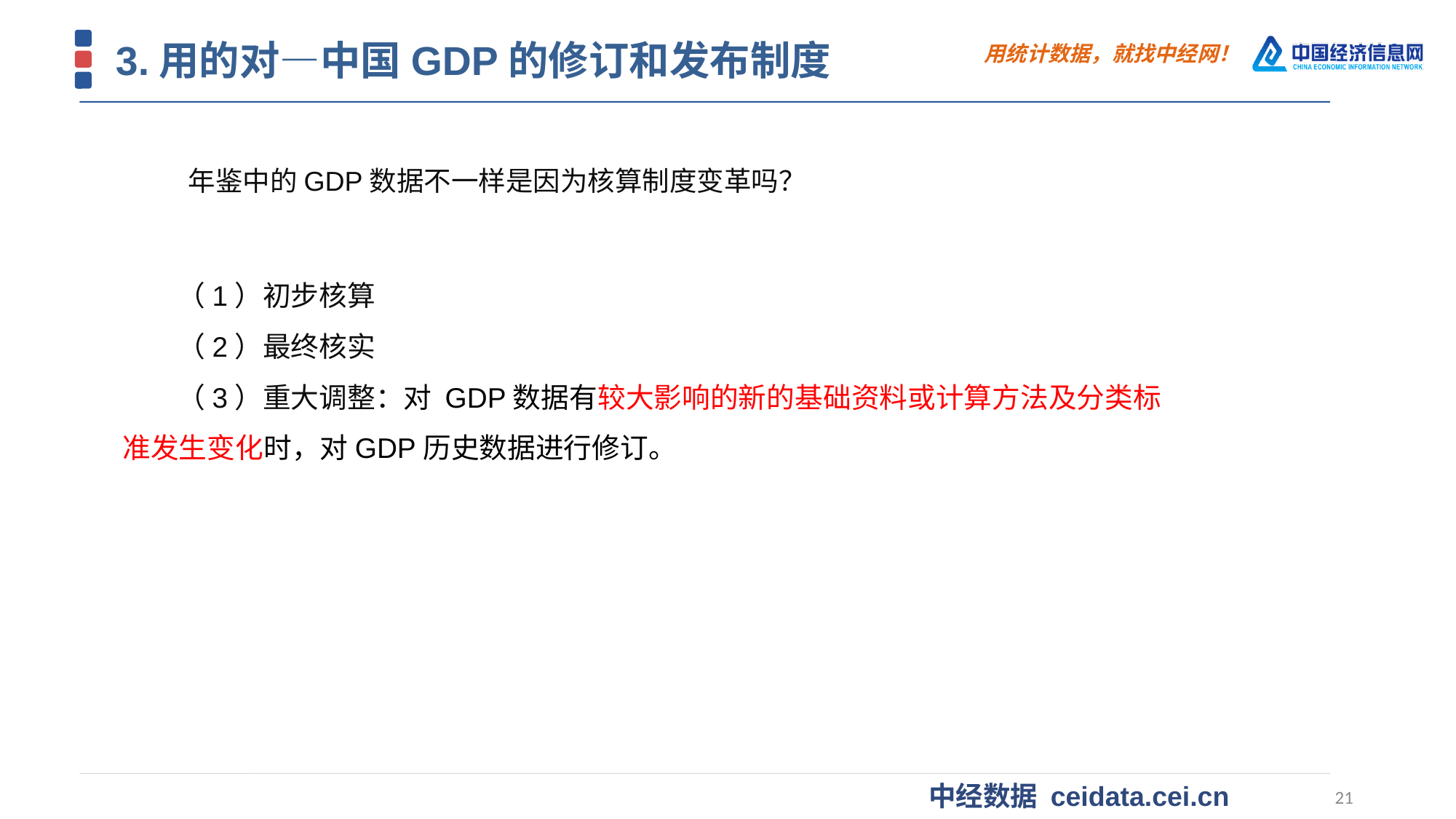

3.用的对—中国GDP的修订和发布制度

年鉴中的GDP数据不一样是因为核算制度变革吗？

（1）初步核算
（2）最终核实
（3）重大调整：对 GDP数据有较大影响的新的基础资料或计算方法及分类标准发生变化时，对GDP历史数据进行修订。

21